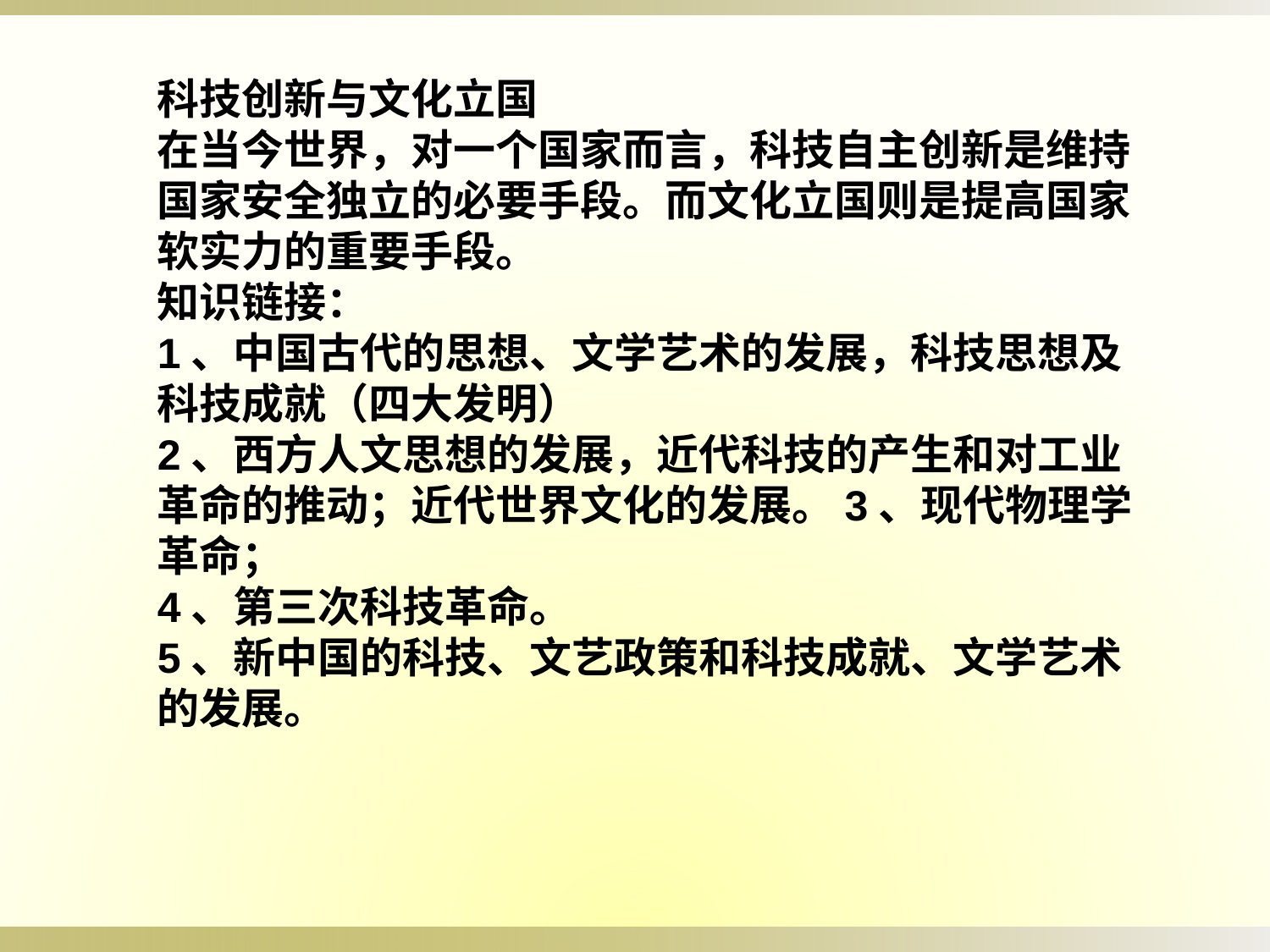

科技创新与文化立国
在当今世界，对一个国家而言，科技自主创新是维持国家安全独立的必要手段。而文化立国则是提高国家软实力的重要手段。
知识链接：
1、中国古代的思想、文学艺术的发展，科技思想及科技成就（四大发明）
2、西方人文思想的发展，近代科技的产生和对工业革命的推动；近代世界文化的发展。3、现代物理学革命；
4、第三次科技革命。
5、新中国的科技、文艺政策和科技成就、文学艺术的发展。